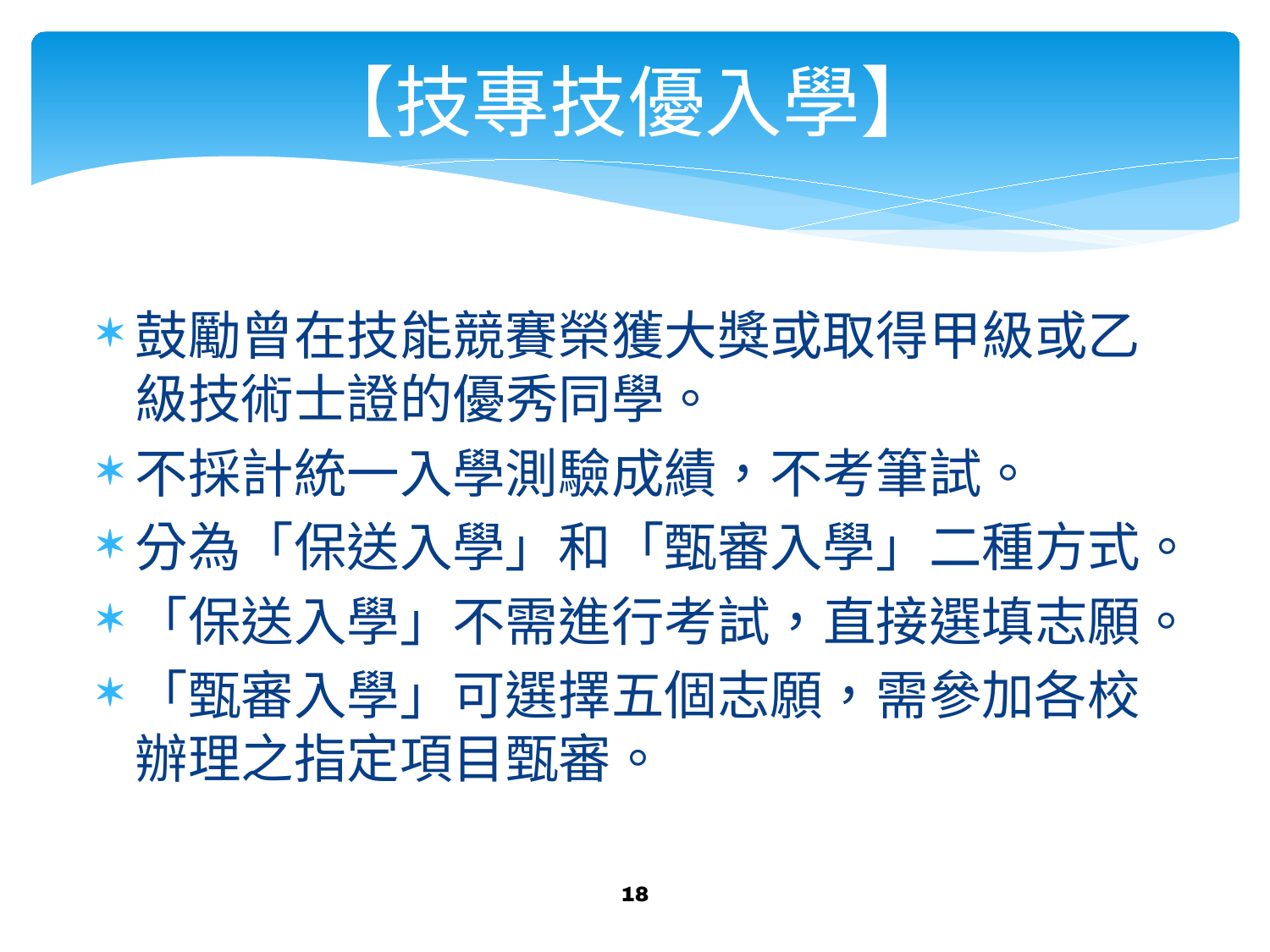

【技專技優入學】
鼓勵曾在技能競賽榮獲大獎或取得甲級或乙級技術士證的優秀同學。
不採計統一入學測驗成績，不考筆試。
分為「保送入學」和「甄審入學」二種方式。
「保送入學」不需進行考試，直接選填志願。
「甄審入學」可選擇五個志願，需參加各校辦理之指定項目甄審。
18